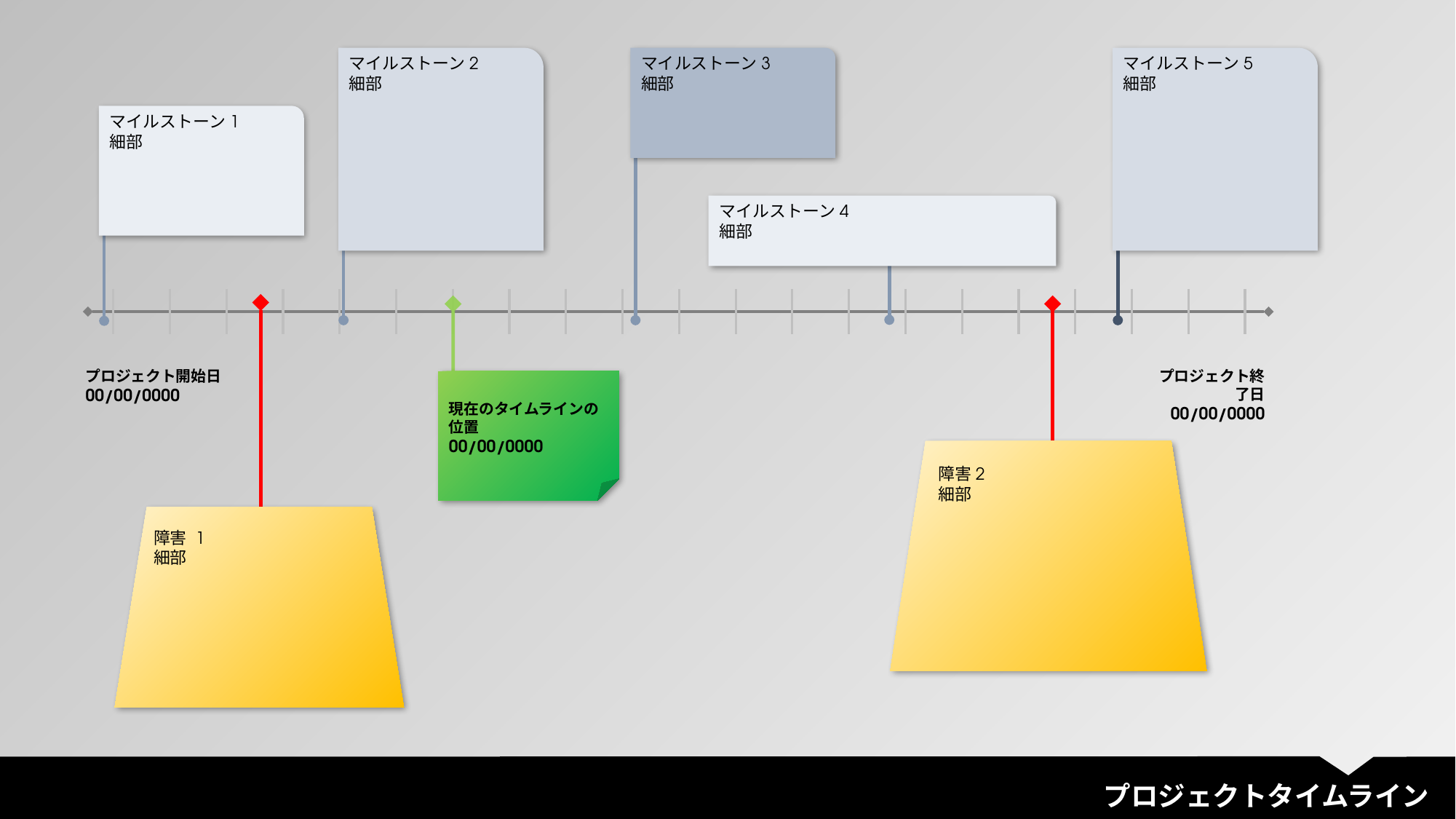

マイルストーン2
細部
マイルストーン5
細部
マイルストーン3
細部
マイルストーン1
細部
マイルストーン4
細部
障害 1
細部
現在のタイムラインの位置
00/00/0000
障害2
細部
プロジェクト開始日
00/00/0000
プロジェクト終了日
00/00/0000

プロジェクトタイムライン